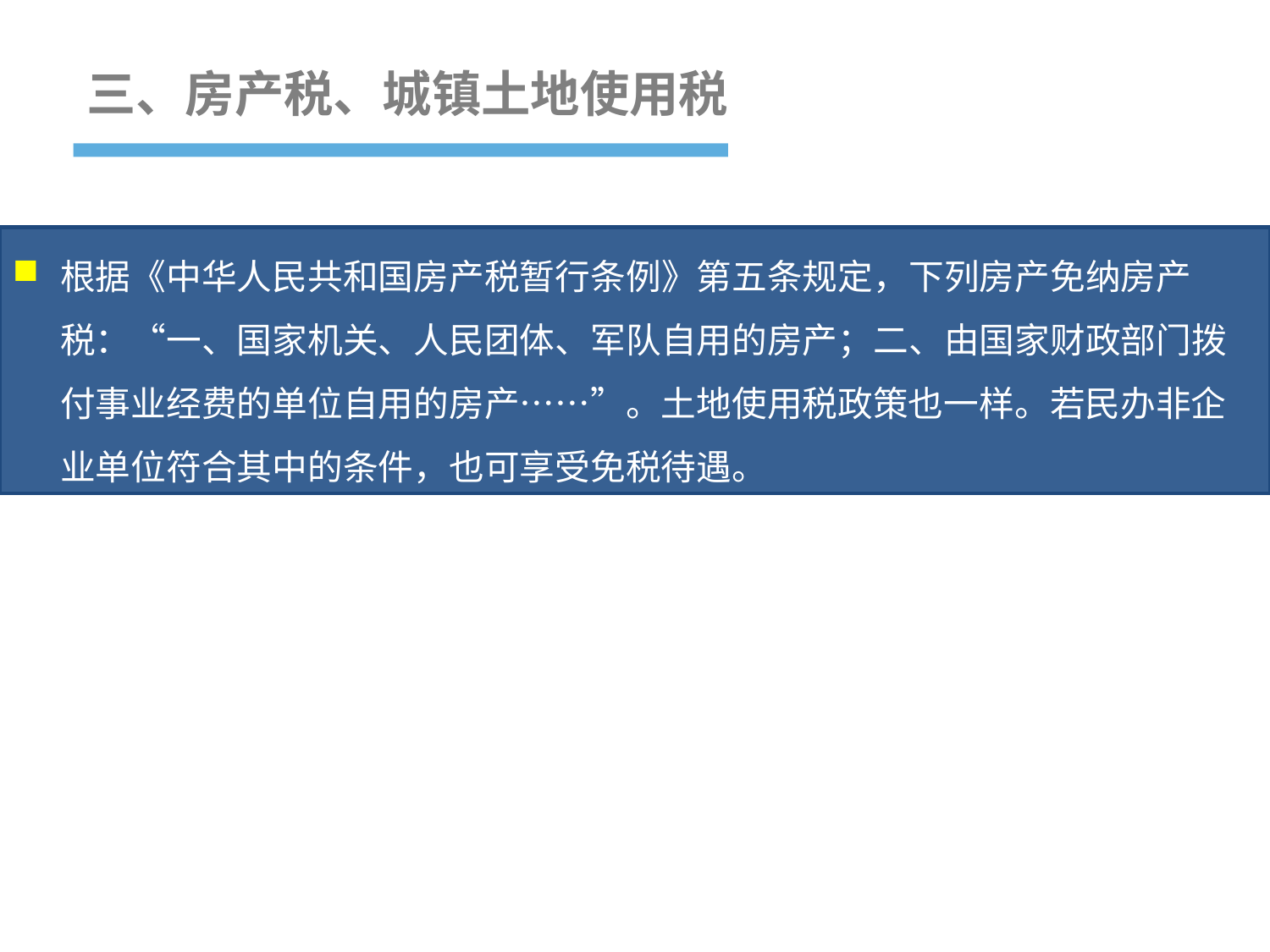

三、房产税、城镇土地使用税
根据《中华人民共和国房产税暂行条例》第五条规定，下列房产免纳房产税：“一、国家机关、人民团体、军队自用的房产；二、由国家财政部门拨付事业经费的单位自用的房产……”。土地使用税政策也一样。若民办非企业单位符合其中的条件，也可享受免税待遇。